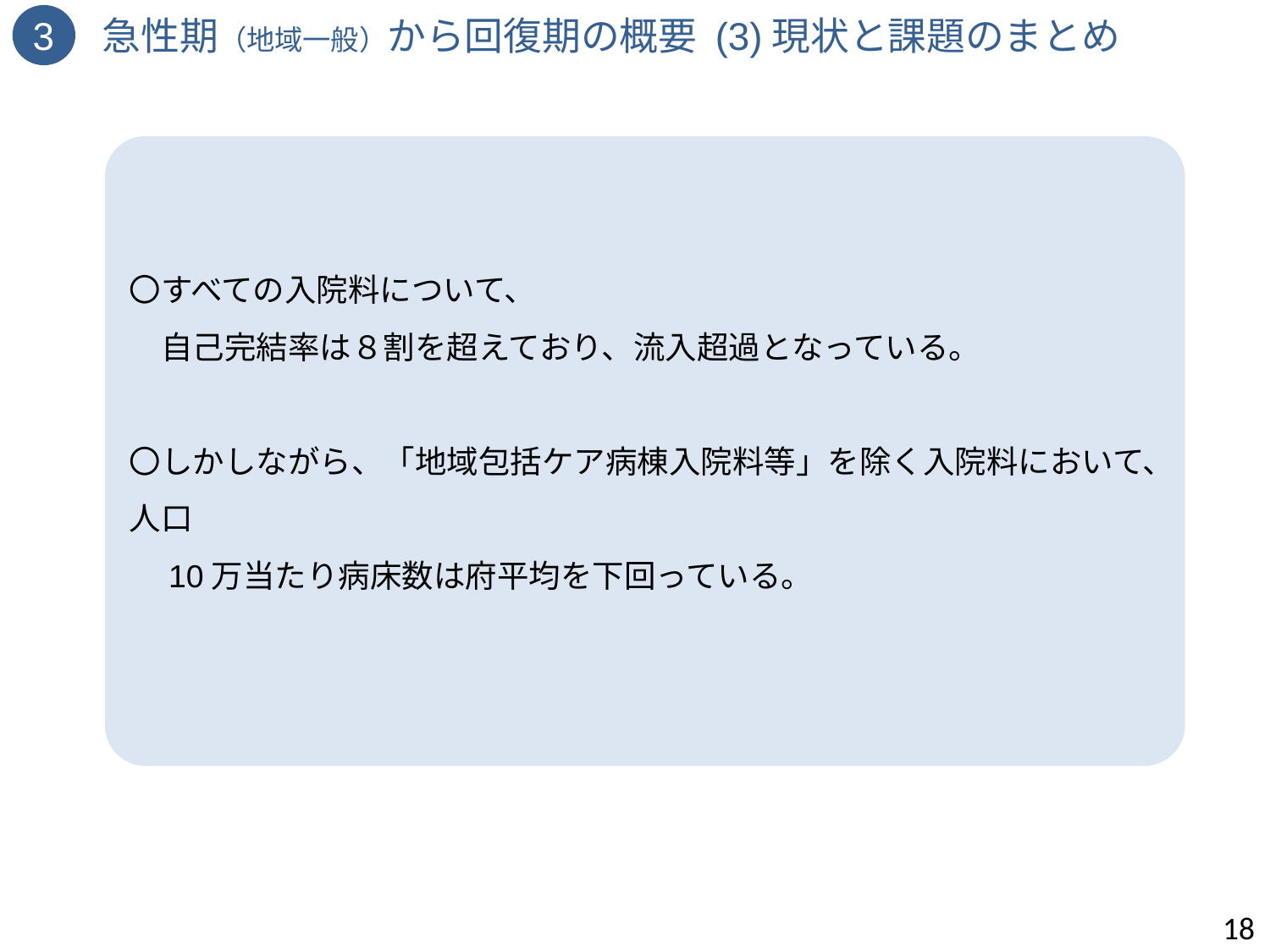

3　急性期（地域一般）から回復期の概要 (3)現状と課題のまとめ

〇すべての入院料について、
　自己完結率は８割を超えており、流入超過となっている。

〇しかしながら、「地域包括ケア病棟入院料等」を除く入院料において、人口
　10万当たり病床数は府平均を下回っている。

18